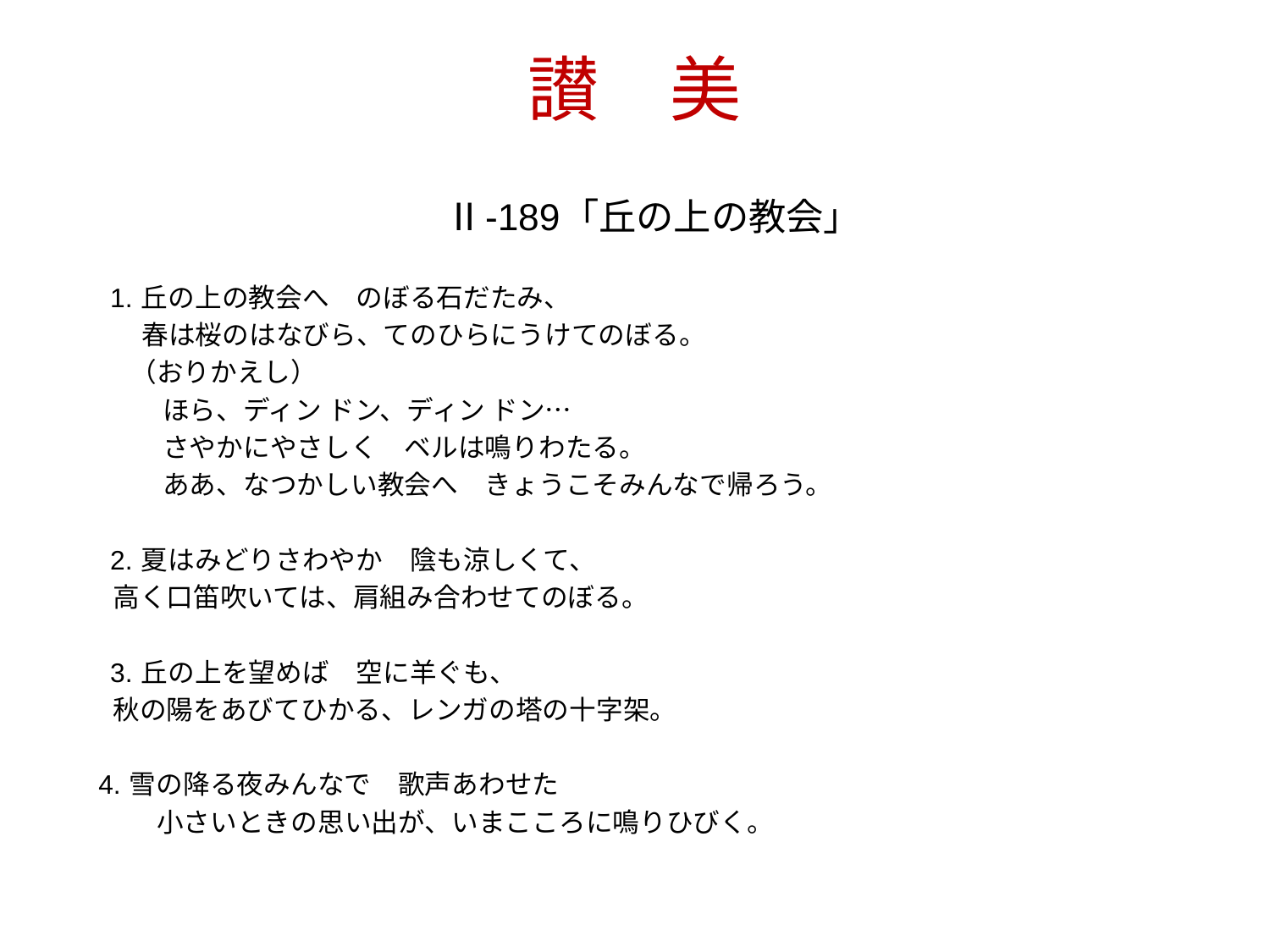

# 讃　美

　Ⅱ-189「丘の上の教会」

　 1. 丘の上の教会へ　のぼる石だたみ、
　　  春は桜のはなびら、てのひらにうけてのぼる。
　　（おりかえし）
　　 　ほら、ディン ドン、ディン ドン…
　　 　さやかにやさしく　ベルは鳴りわたる。
　　　 ああ、なつかしい教会へ　きょうこそみんなで帰ろう。

　 2. 夏はみどりさわやか　陰も涼しくて、
      高く口笛吹いては、肩組み合わせてのぼる。

　 3. 丘の上を望めば　空に羊ぐも、
      秋の陽をあびてひかる、レンガの塔の十字架。

   4. 雪の降る夜みんなで　歌声あわせた
　　　小さいときの思い出が、いまこころに鳴りひびく。